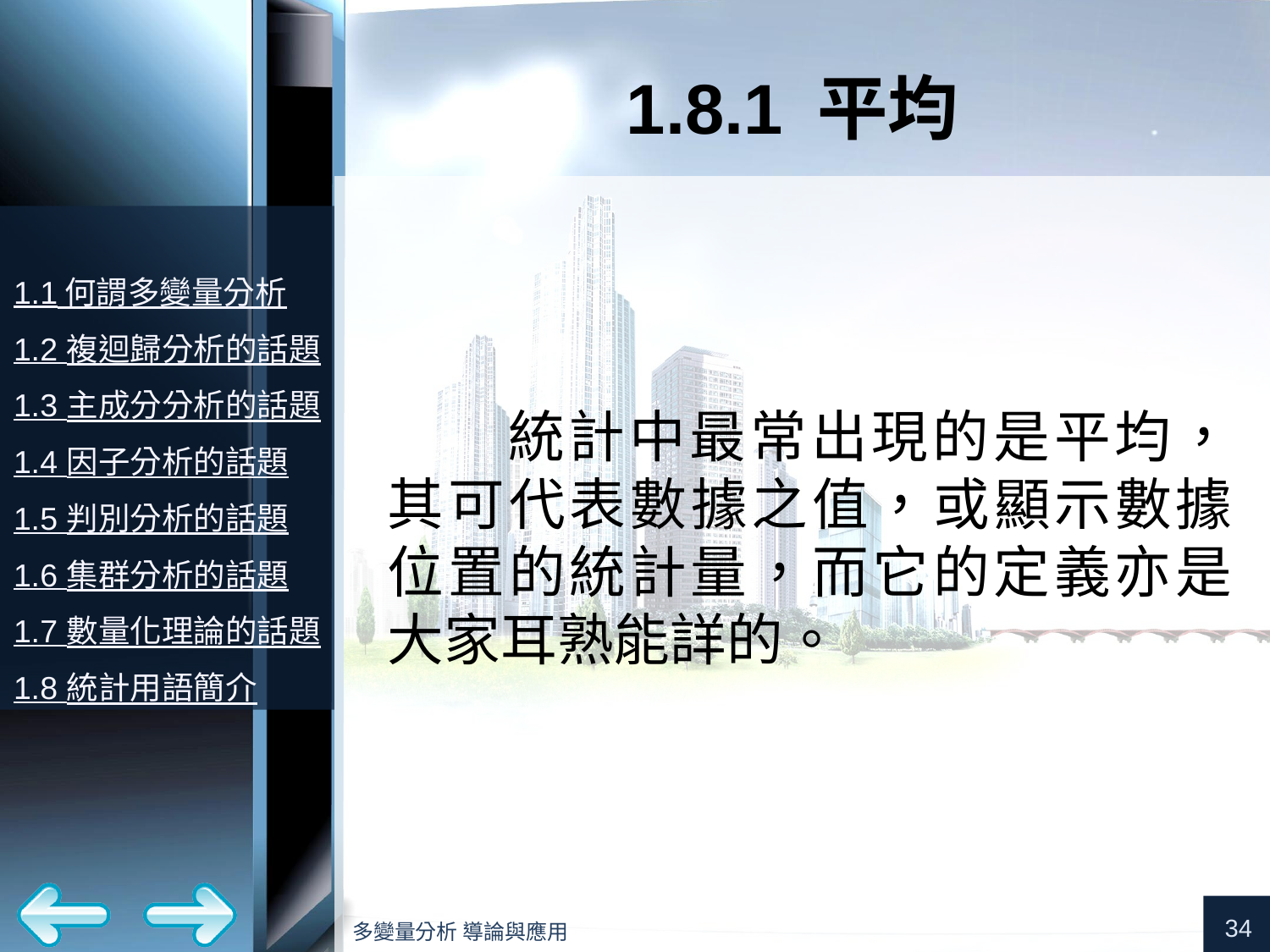

# 1.8.1 平均
統計中最常出現的是平均，其可代表數據之值，或顯示數據位置的統計量，而它的定義亦是大家耳熟能詳的。
34
多變量分析 導論與應用